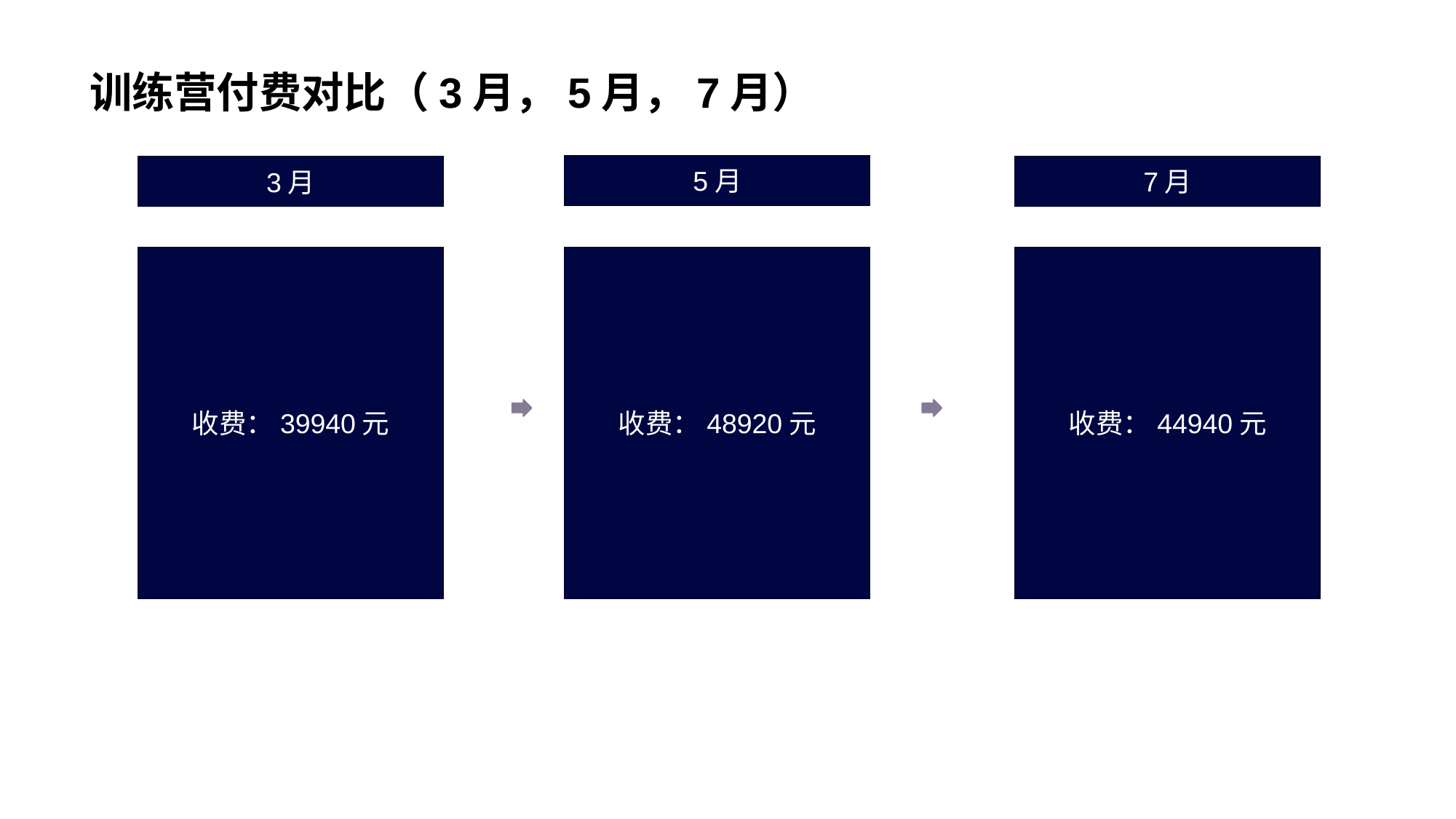

训练营付费对比（3月，5月，7月）
5月
7月
3月

收费：39940元

收费：48920元
收费：44940元